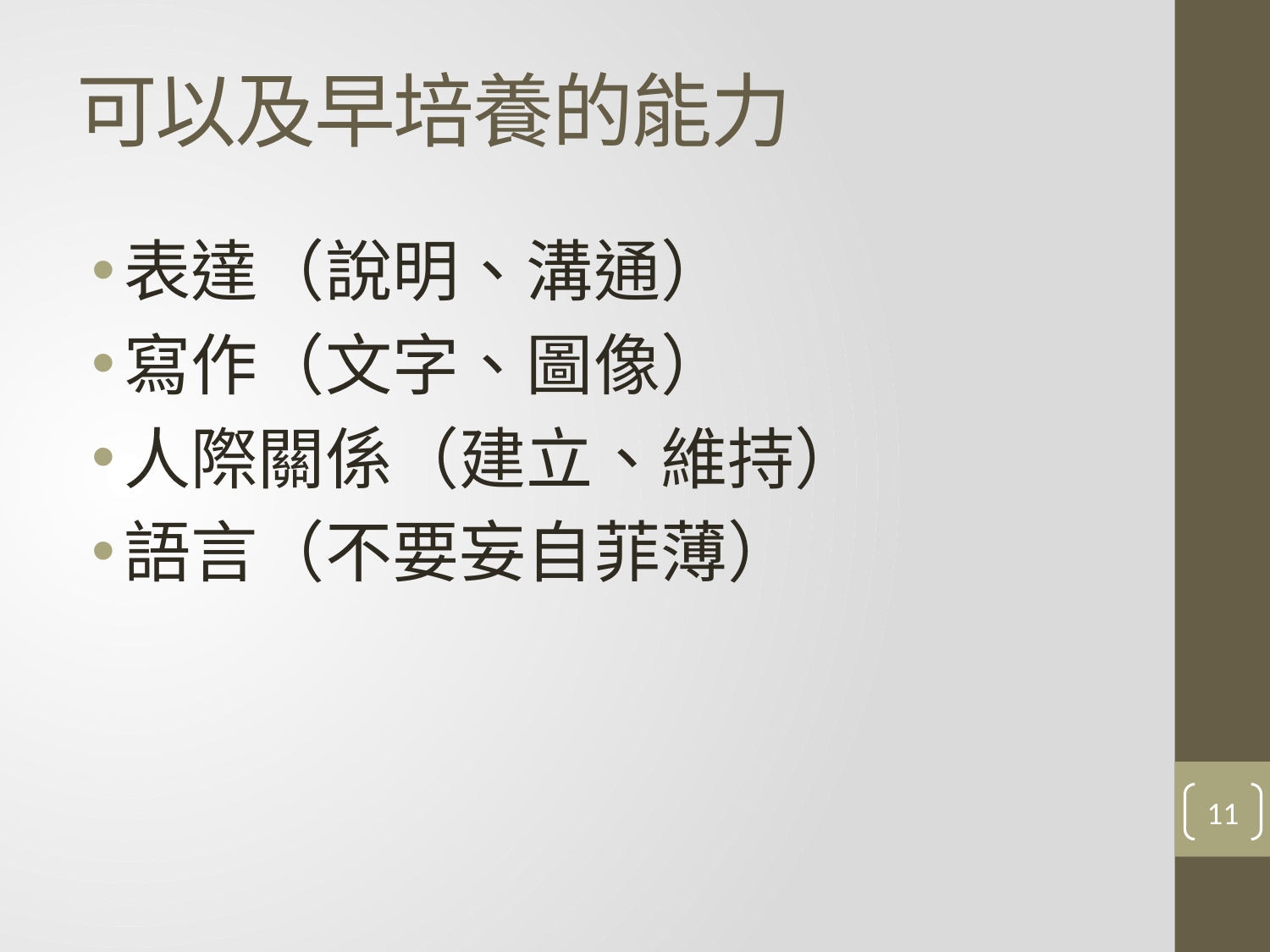

# 可以及早培養的能力
表達（說明、溝通）
寫作（文字、圖像）
人際關係（建立、維持）
語言（不要妄自菲薄）

11